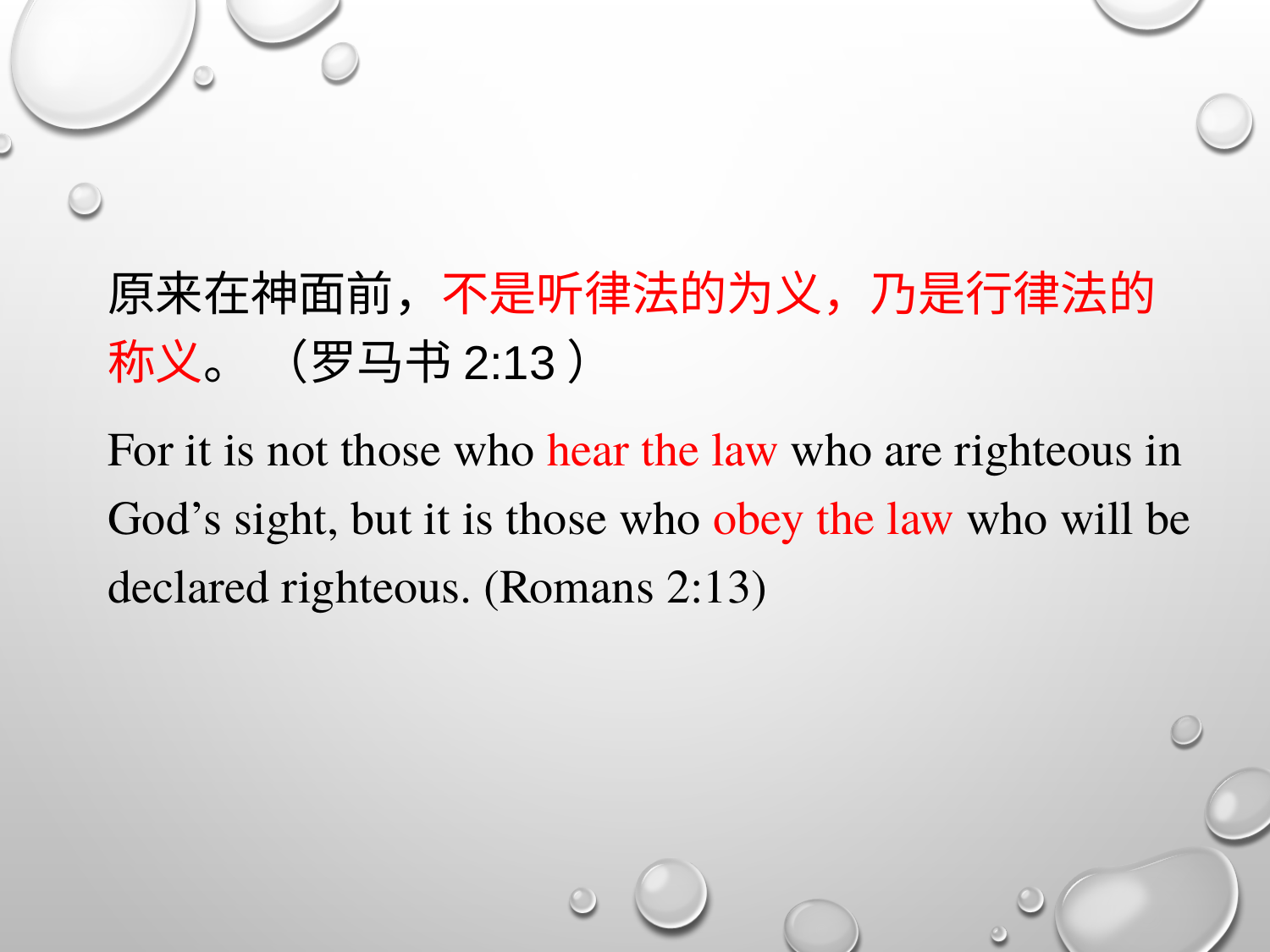

原来在神面前，不是听律法的为义，乃是行律法的称义。 （罗马书2:13）
For it is not those who hear the law who are righteous in God’s sight, but it is those who obey the law who will be declared righteous. (Romans 2:13)